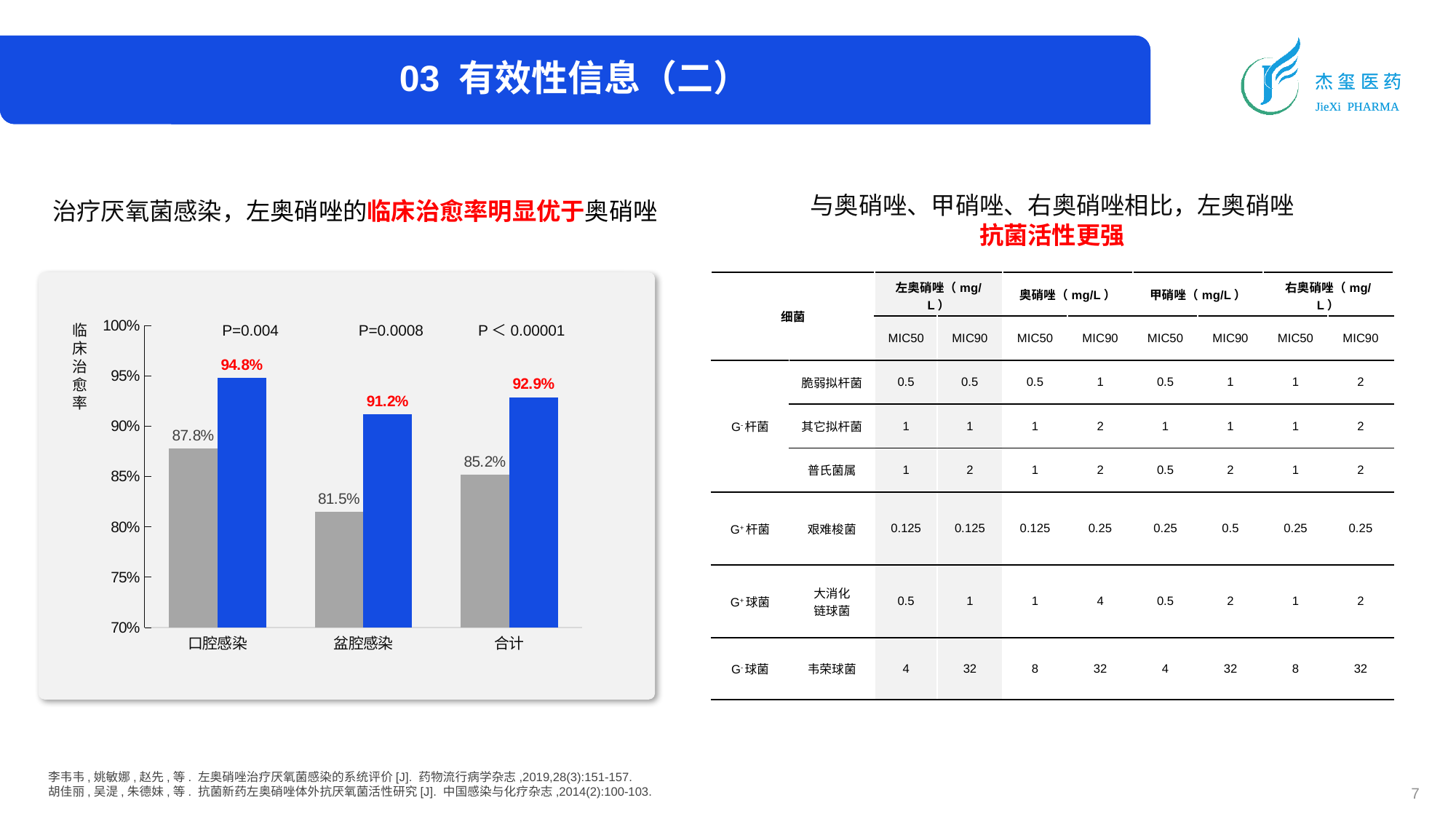

03 有效性信息（二）
与奥硝唑、甲硝唑、右奥硝唑相比，左奥硝唑抗菌活性更强
治疗厌氧菌感染，左奥硝唑的临床治愈率明显优于奥硝唑

| 细菌 |  | 左奥硝唑（mg/L） |  | 奥硝唑（mg/L） |  | 甲硝唑（mg/L） |  | 右奥硝唑（mg/L） |  |
| --- | --- | --- | --- | --- | --- | --- | --- | --- | --- |
|  |  | MIC50 | MIC90 | MIC50 | MIC90 | MIC50 | MIC90 | MIC50 | MIC90 |
| G-杆菌 | 脆弱拟杆菌 | 0.5 | 0.5 | 0.5 | 1 | 0.5 | 1 | 1 | 2 |
|  | 其它拟杆菌 | 1 | 1 | 1 | 2 | 1 | 1 | 1 | 2 |
|  | 普氏菌属 | 1 | 2 | 1 | 2 | 0.5 | 2 | 1 | 2 |
| G+杆菌 | 艰难梭菌 | 0.125 | 0.125 | 0.125 | 0.25 | 0.25 | 0.5 | 0.25 | 0.25 |
| G+球菌 | 大消化 链球菌 | 0.5 | 1 | 1 | 4 | 0.5 | 2 | 1 | 2 |
| G-球菌 | 韦荣球菌 | 4 | 32 | 8 | 32 | 4 | 32 | 8 | 32 |

### Chart

| Category | 奥硝唑 | 左奥硝唑 |
|---|---|---|
| 口腔感染 | 0.878 | 0.948 |
| 盆腔感染 | 0.815 | 0.912 |
| 合计 | 0.852 | 0.929 |
临床治愈率
P=0.0008
P＜0.00001
P=0.004
李韦韦,姚敏娜,赵先,等. 左奥硝唑治疗厌氧菌感染的系统评价[J]. 药物流行病学杂志,2019,28(3):151-157.
胡佳丽,吴湜,朱德妹,等. 抗菌新药左奥硝唑体外抗厌氧菌活性研究[J]. 中国感染与化疗杂志,2014(2):100-103.
7